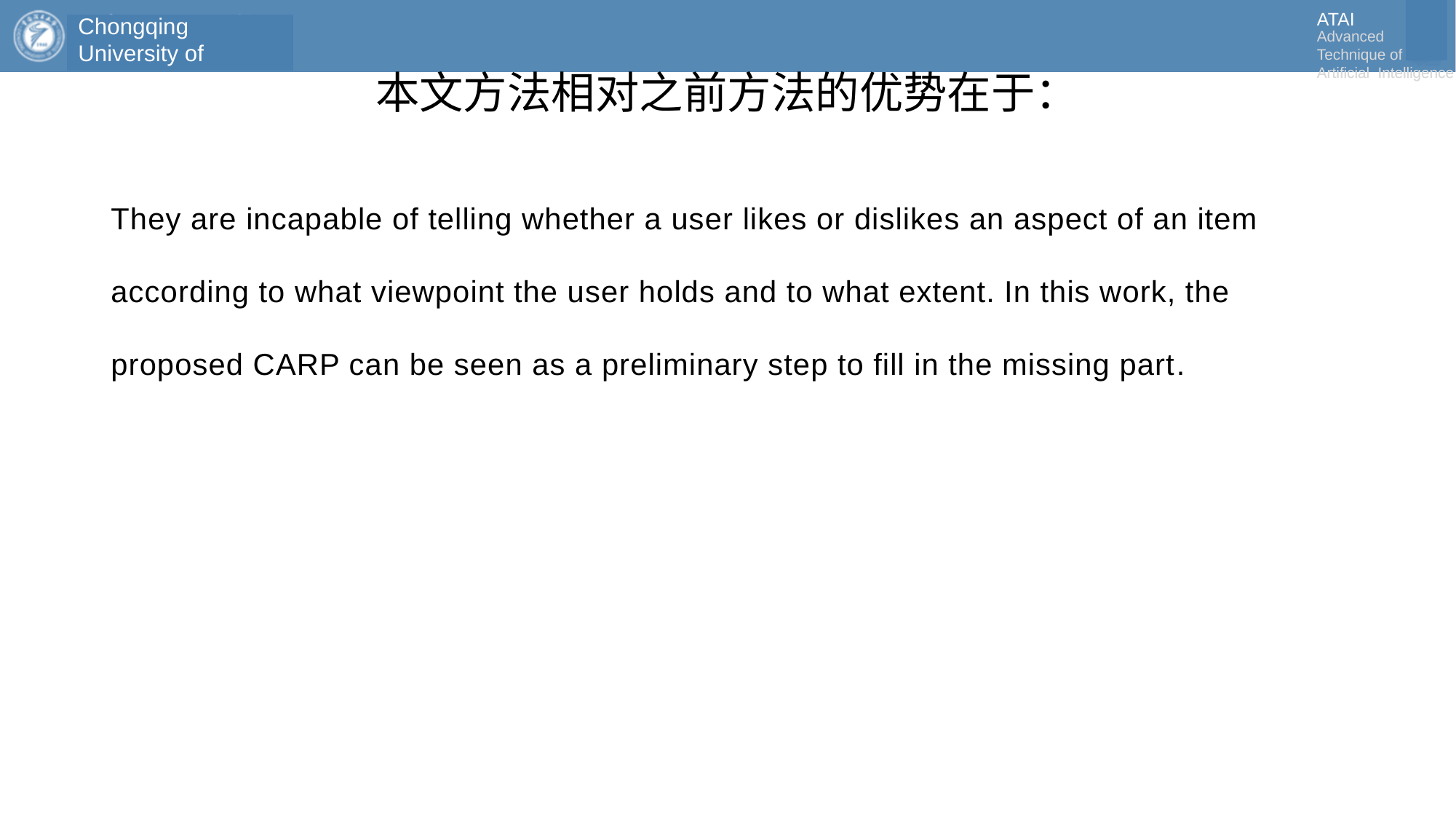

# 本文方法相对之前方法的优势在于：
They are incapable of telling whether a user likes or dislikes an aspect of an item according to what viewpoint the user holds and to what extent. In this work, the proposed CARP can be seen as a preliminary step to fill in the missing part.